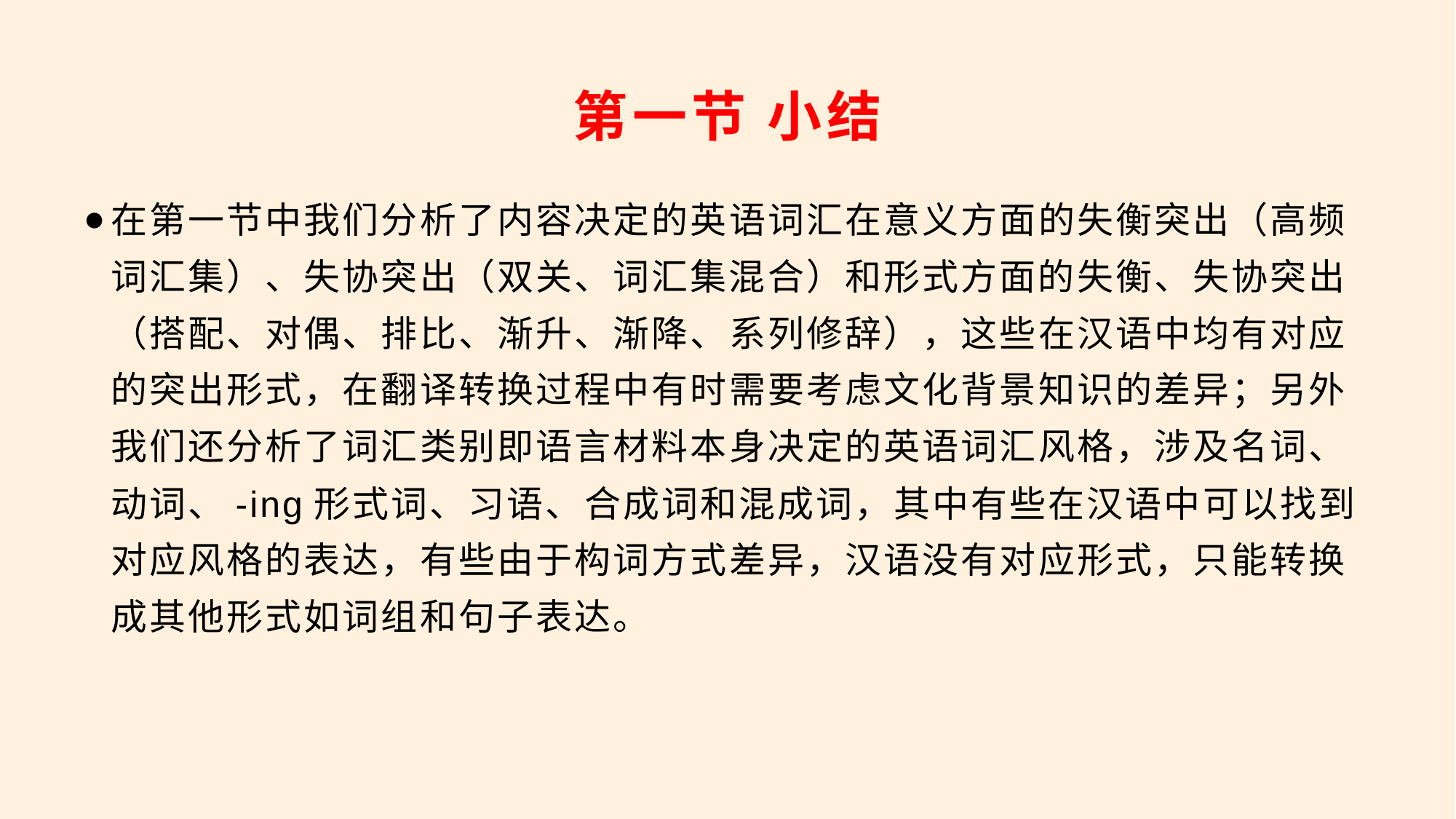

# 第一节 小结
在第一节中我们分析了内容决定的英语词汇在意义方面的失衡突出（高频词汇集）、失协突出（双关、词汇集混合）和形式方面的失衡、失协突出（搭配、对偶、排比、渐升、渐降、系列修辞），这些在汉语中均有对应的突出形式，在翻译转换过程中有时需要考虑文化背景知识的差异；另外我们还分析了词汇类别即语言材料本身决定的英语词汇风格，涉及名词、动词、-ing形式词、习语、合成词和混成词，其中有些在汉语中可以找到对应风格的表达，有些由于构词方式差异，汉语没有对应形式，只能转换成其他形式如词组和句子表达。